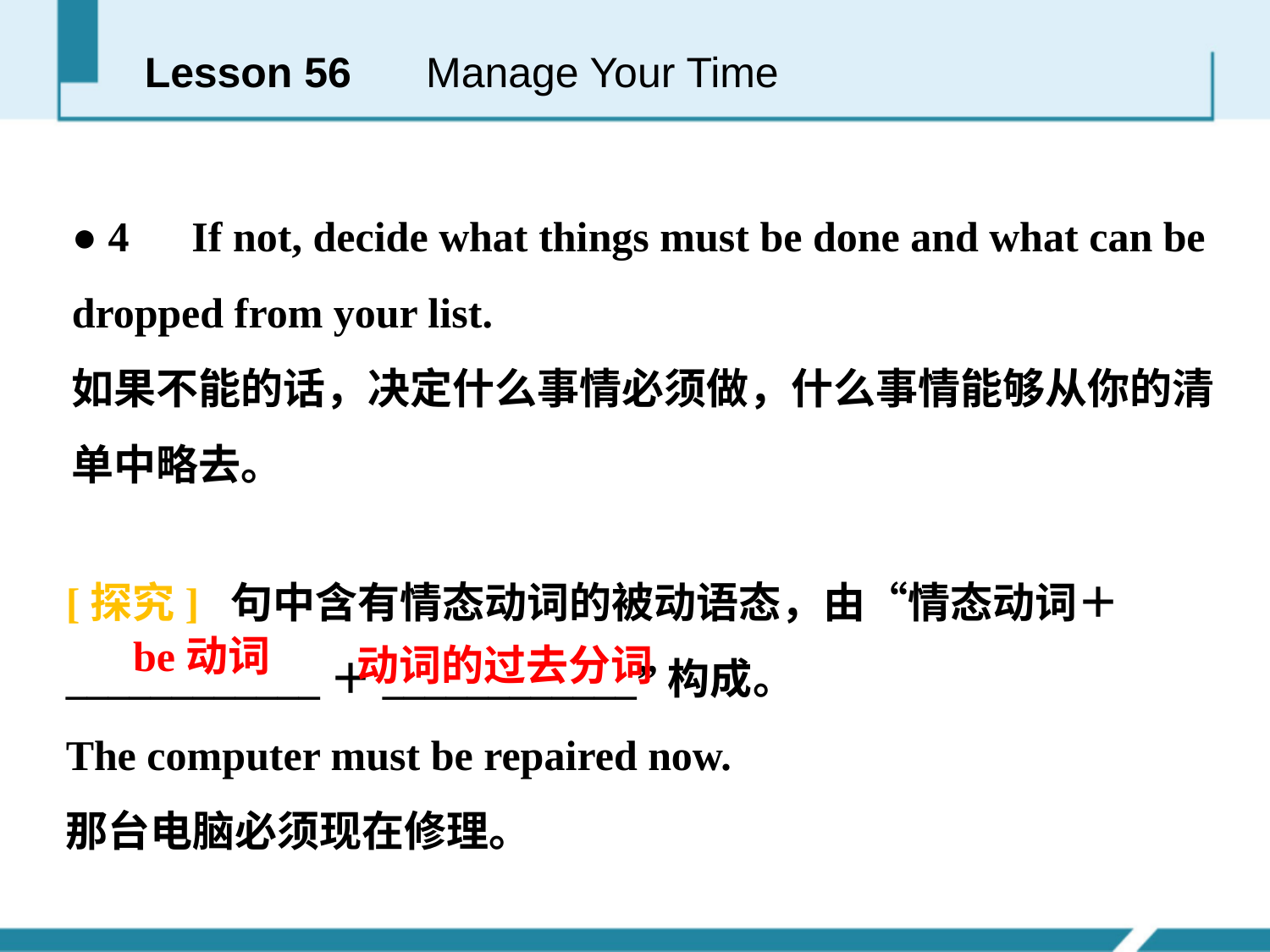

Lesson 56 　Manage Your Time
● 4　If not, decide what things must be done and what can be dropped from your list.
如果不能的话，决定什么事情必须做，什么事情能够从你的清单中略去。
[探究]  句中含有情态动词的被动语态，由“情态动词＋____________＋____________”构成。
The computer must be repaired now.
那台电脑必须现在修理。
be动词
动词的过去分词